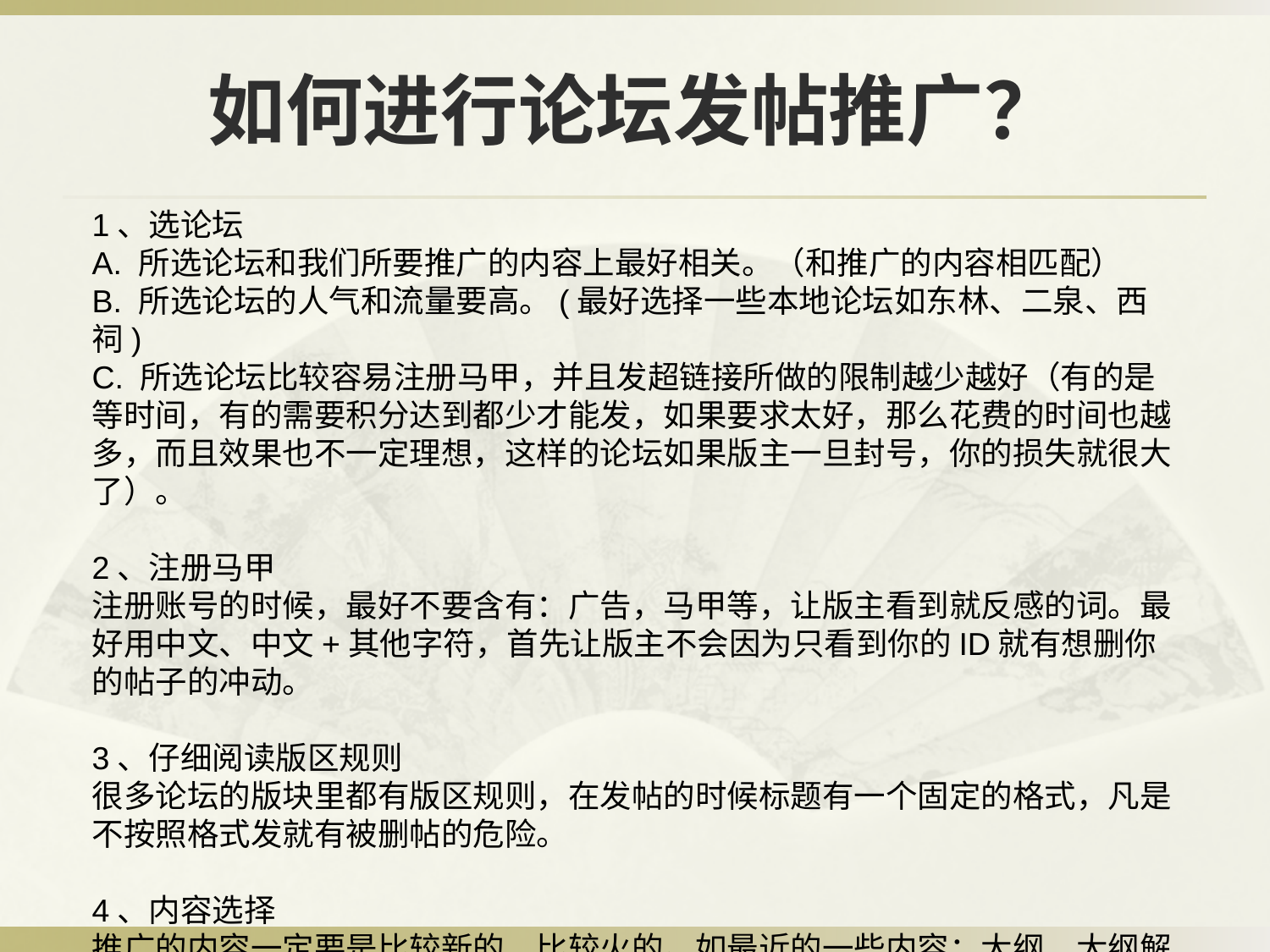

# 如何进行论坛发帖推广？
1、选论坛
A. 所选论坛和我们所要推广的内容上最好相关。（和推广的内容相匹配）
B. 所选论坛的人气和流量要高。(最好选择一些本地论坛如东林、二泉、西祠)
C. 所选论坛比较容易注册马甲，并且发超链接所做的限制越少越好（有的是等时间，有的需要积分达到都少才能发，如果要求太好，那么花费的时间也越多，而且效果也不一定理想，这样的论坛如果版主一旦封号，你的损失就很大了）。

2、注册马甲
注册账号的时候，最好不要含有：广告，马甲等，让版主看到就反感的词。最好用中文、中文+其他字符，首先让版主不会因为只看到你的ID就有想删你的帖子的冲动。
3、仔细阅读版区规则
很多论坛的版块里都有版区规则，在发帖的时候标题有一个固定的格式，凡是不按照格式发就有被删帖的危险。
4、内容选择
推广的内容一定要是比较新的，比较火的。如最近的一些内容：大纲，大纲解析。